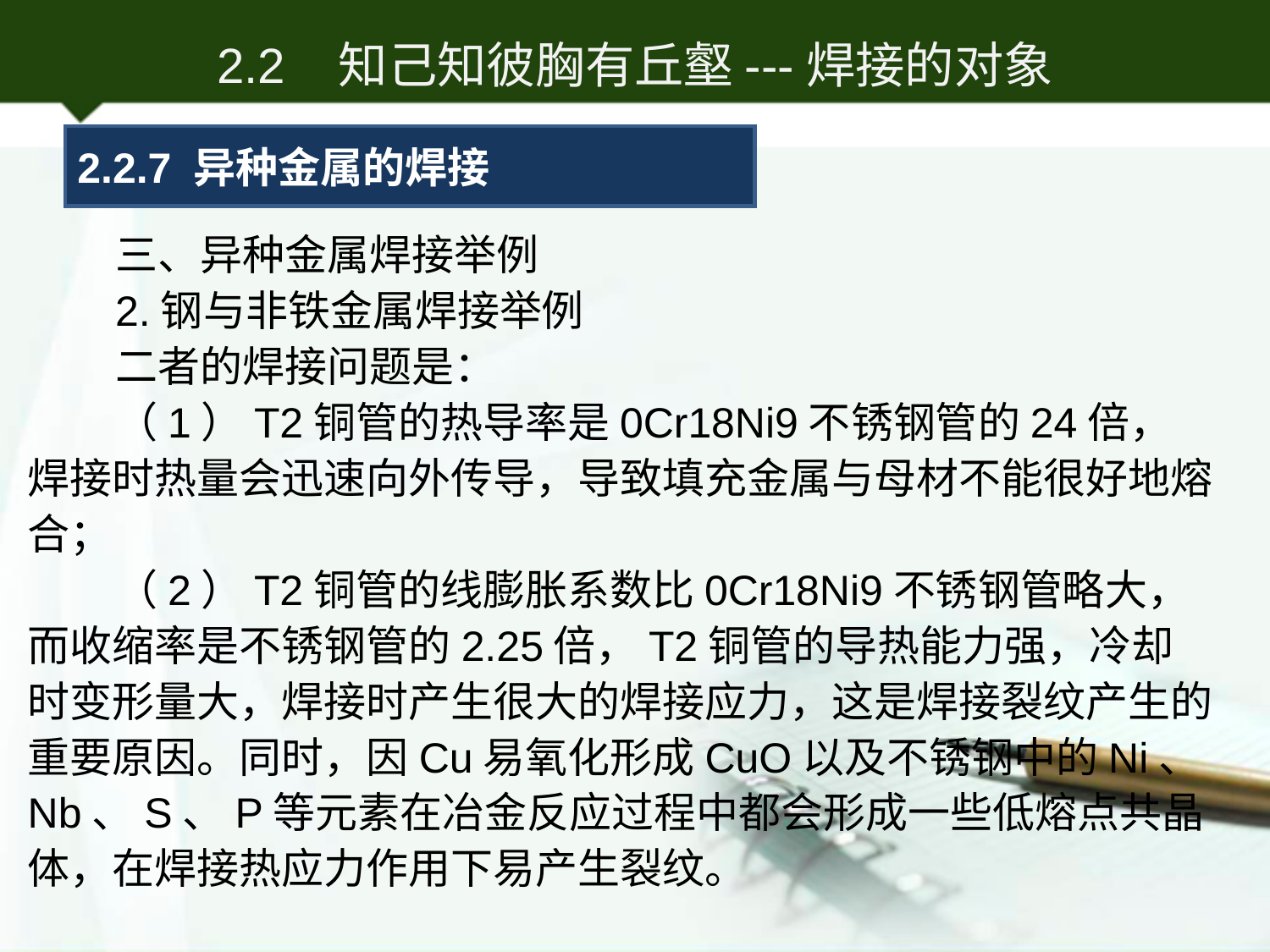

2.2   知己知彼胸有丘壑---焊接的对象
2.2.7 异种金属的焊接
三、异种金属焊接举例
2.钢与非铁金属焊接举例
二者的焊接问题是：
（1）T2铜管的热导率是0Cr18Ni9不锈钢管的24倍，焊接时热量会迅速向外传导，导致填充金属与母材不能很好地熔合；
（2）T2铜管的线膨胀系数比0Cr18Ni9不锈钢管略大，而收缩率是不锈钢管的2.25倍，T2铜管的导热能力强，冷却时变形量大，焊接时产生很大的焊接应力，这是焊接裂纹产生的重要原因。同时，因Cu易氧化形成CuO以及不锈钢中的Ni、Nb、S、P等元素在冶金反应过程中都会形成一些低熔点共晶体，在焊接热应力作用下易产生裂纹。